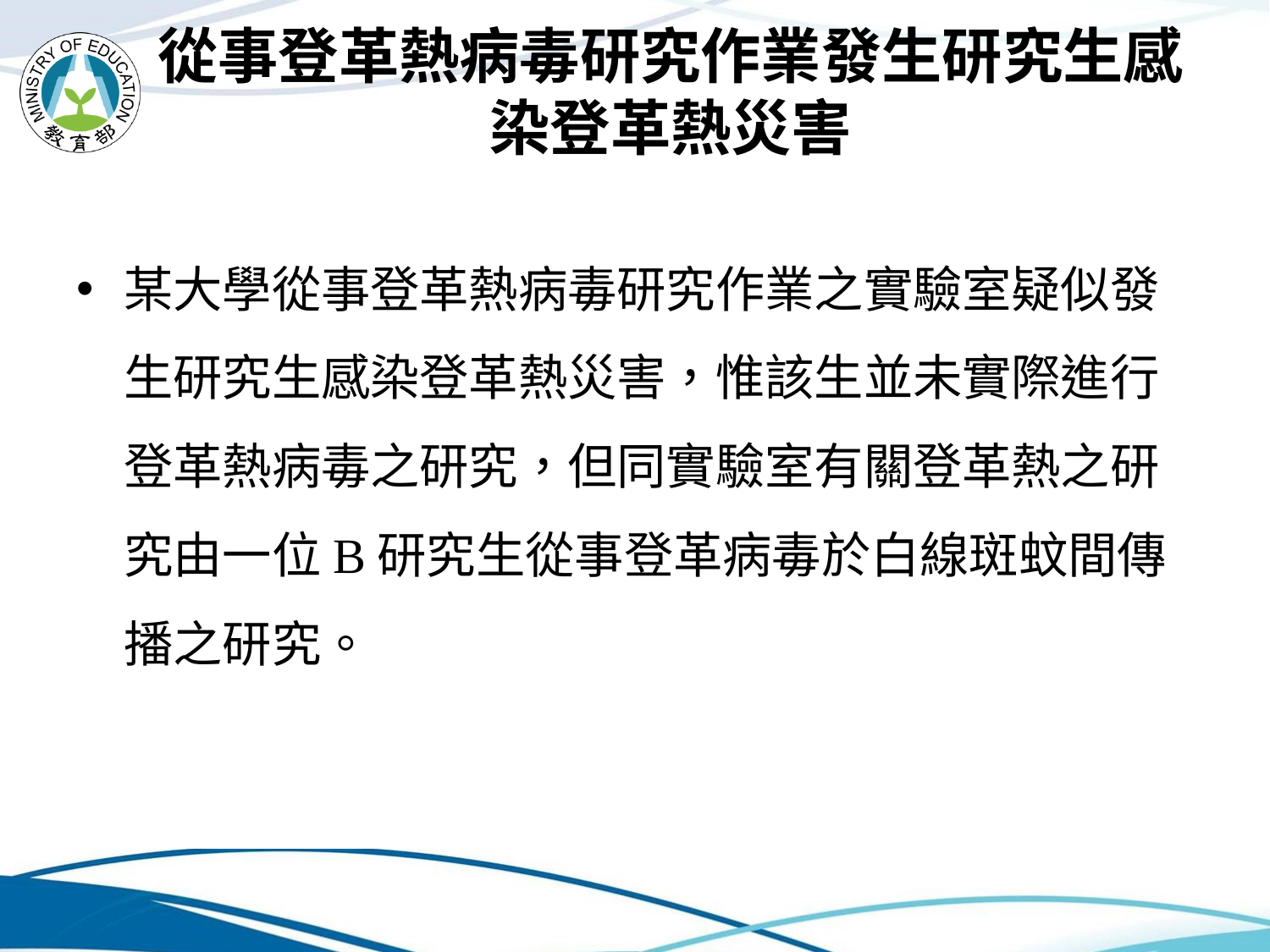

# 從事登革熱病毒研究作業發生研究生感染登革熱災害
某大學從事登革熱病毒研究作業之實驗室疑似發生研究生感染登革熱災害，惟該生並未實際進行登革熱病毒之研究，但同實驗室有關登革熱之研究由一位B研究生從事登革病毒於白線斑蚊間傳播之研究。